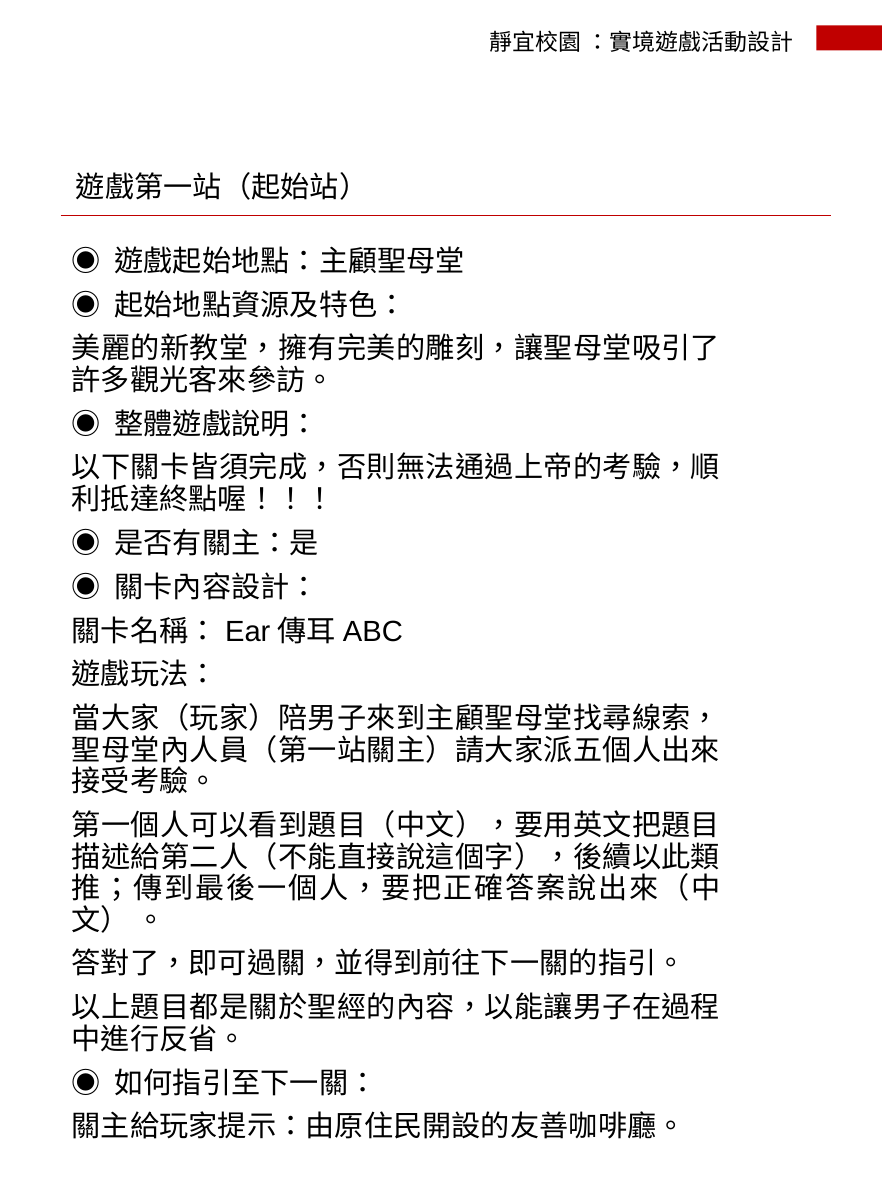

靜宜校園 ：實境遊戲活動設計

遊戲第一站（起始站）
◉ 遊戲起始地點：主顧聖母堂
◉ 起始地點資源及特色：
美麗的新教堂，擁有完美的雕刻，讓聖母堂吸引了許多觀光客來參訪。
◉ 整體遊戲說明：
以下關卡皆須完成，否則無法通過上帝的考驗，順利抵達終點喔！！！
◉ 是否有關主：是
◉ 關卡內容設計：
關卡名稱：Ear傳耳ABC
遊戲玩法：
當大家（玩家）陪男子來到主顧聖母堂找尋線索，聖母堂內人員（第一站關主）請大家派五個人出來接受考驗。
第一個人可以看到題目（中文），要用英文把題目描述給第二人（不能直接說這個字），後續以此類推；傳到最後一個人，要把正確答案說出來（中文） 。
答對了，即可過關，並得到前往下一關的指引。
以上題目都是關於聖經的內容，以能讓男子在過程中進行反省。
◉ 如何指引至下一關：
關主給玩家提示：由原住民開設的友善咖啡廳。